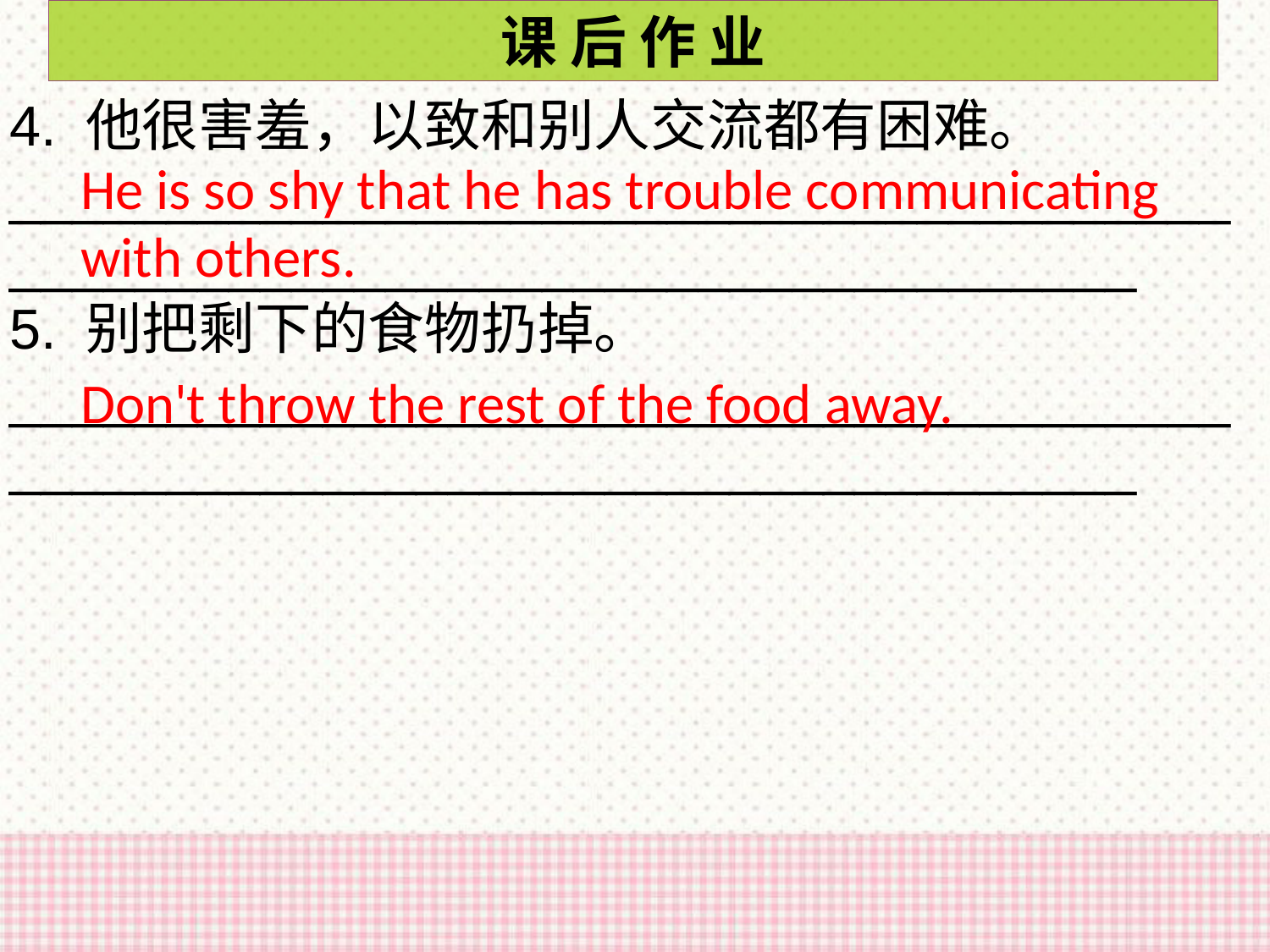

课 后 作 业
4. 他很害羞，以致和别人交流都有困难。
___________________________________________________________________________
5. 别把剩下的食物扔掉。
___________________________________________________________________________
He is so shy that he has trouble communicating with others.
Don't throw the rest of the food away.